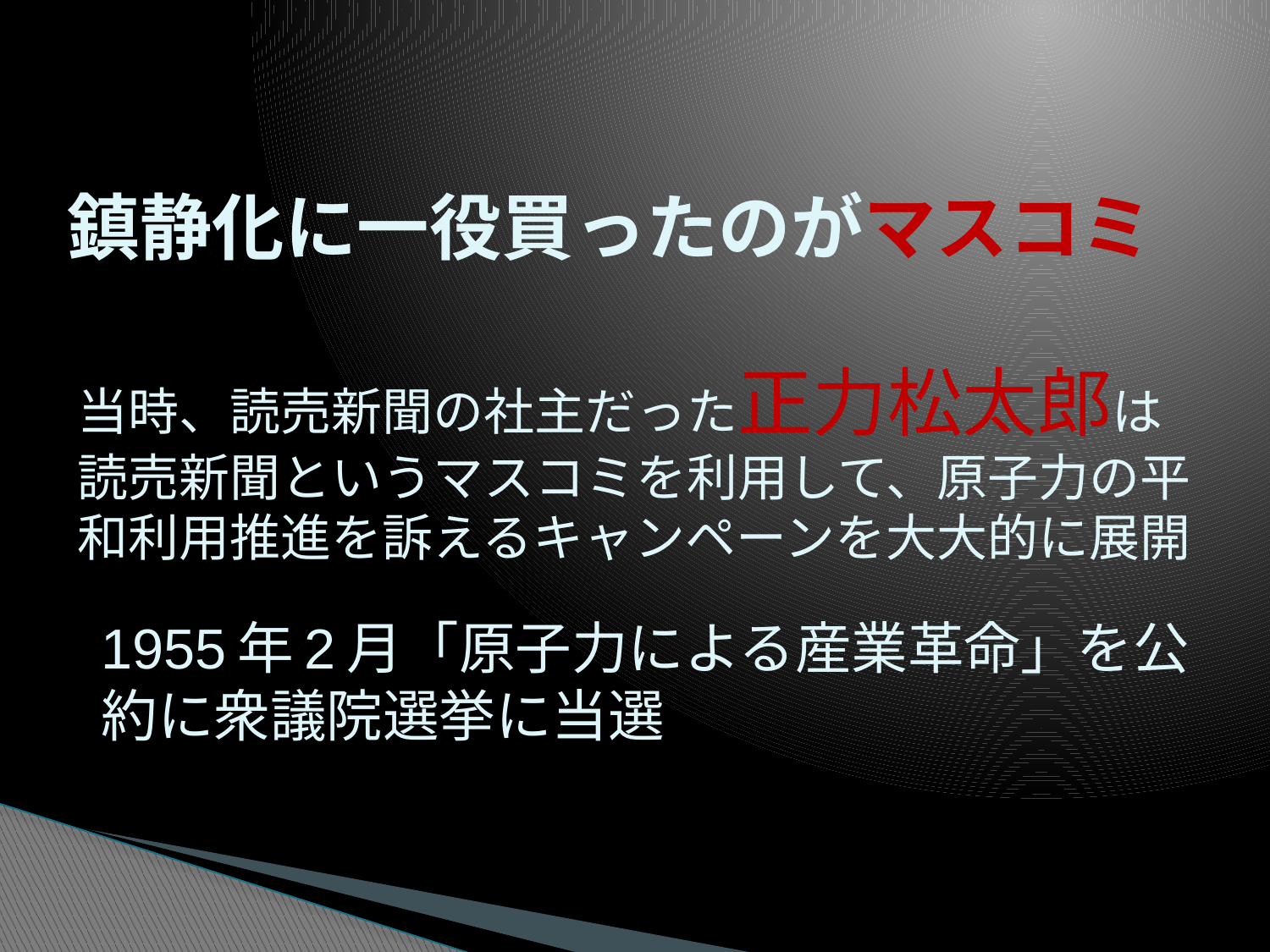

# 鎮静化に一役買ったのがマスコミ
当時、読売新聞の社主だった正力松太郎は読売新聞というマスコミを利用して、原子力の平和利用推進を訴えるキャンペーンを大大的に展開
1955年2月「原子力による産業革命」を公約に衆議院選挙に当選